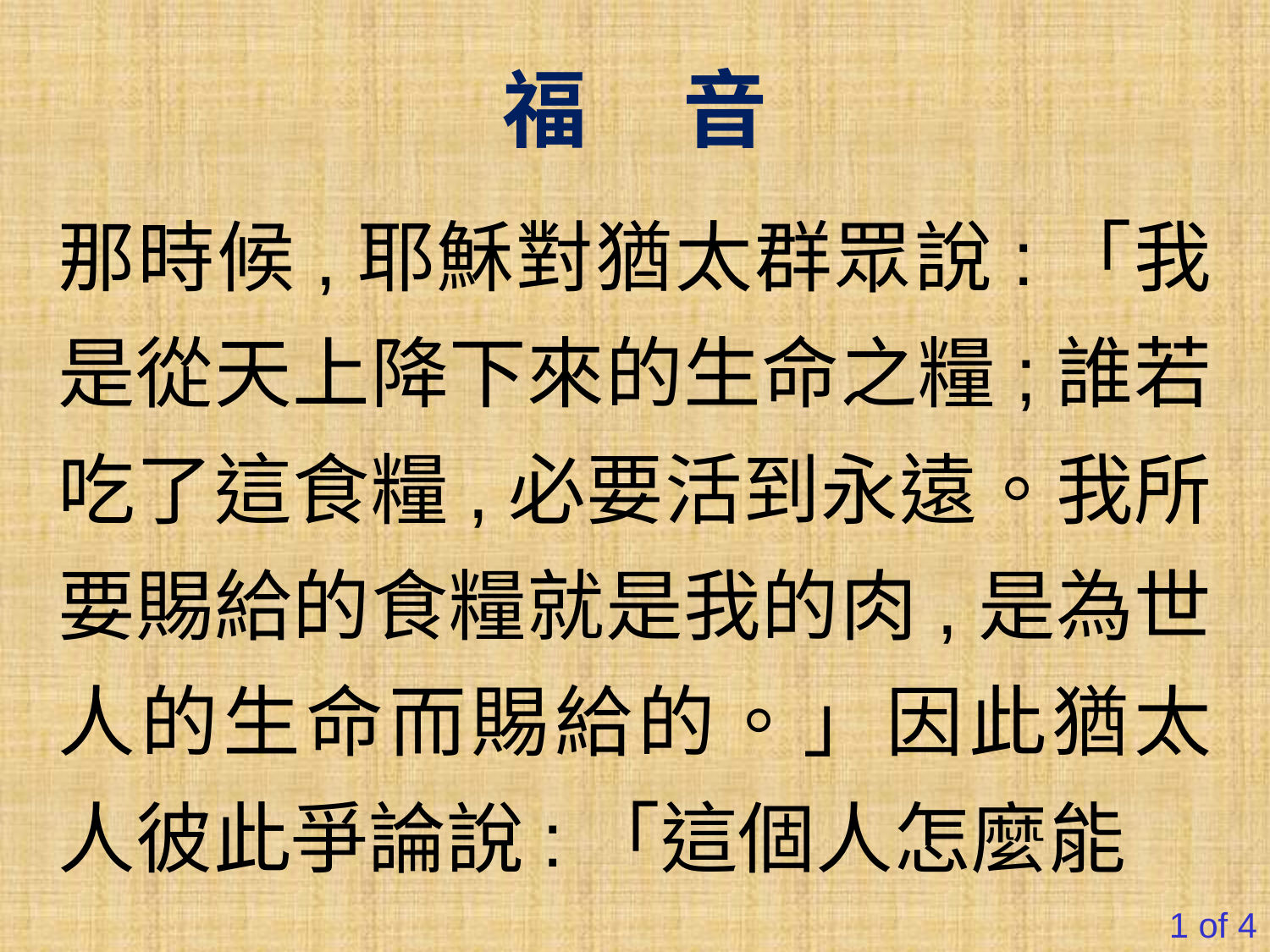

福     音

那時候,耶穌對猶太群眾說:「我是從天上降下來的生命之糧;誰若吃了這食糧,必要活到永遠。我所要賜給的食糧就是我的肉,是為世人的生命而賜給的。」因此猶太人彼此爭論說:「這個人怎麼能
1 of 4